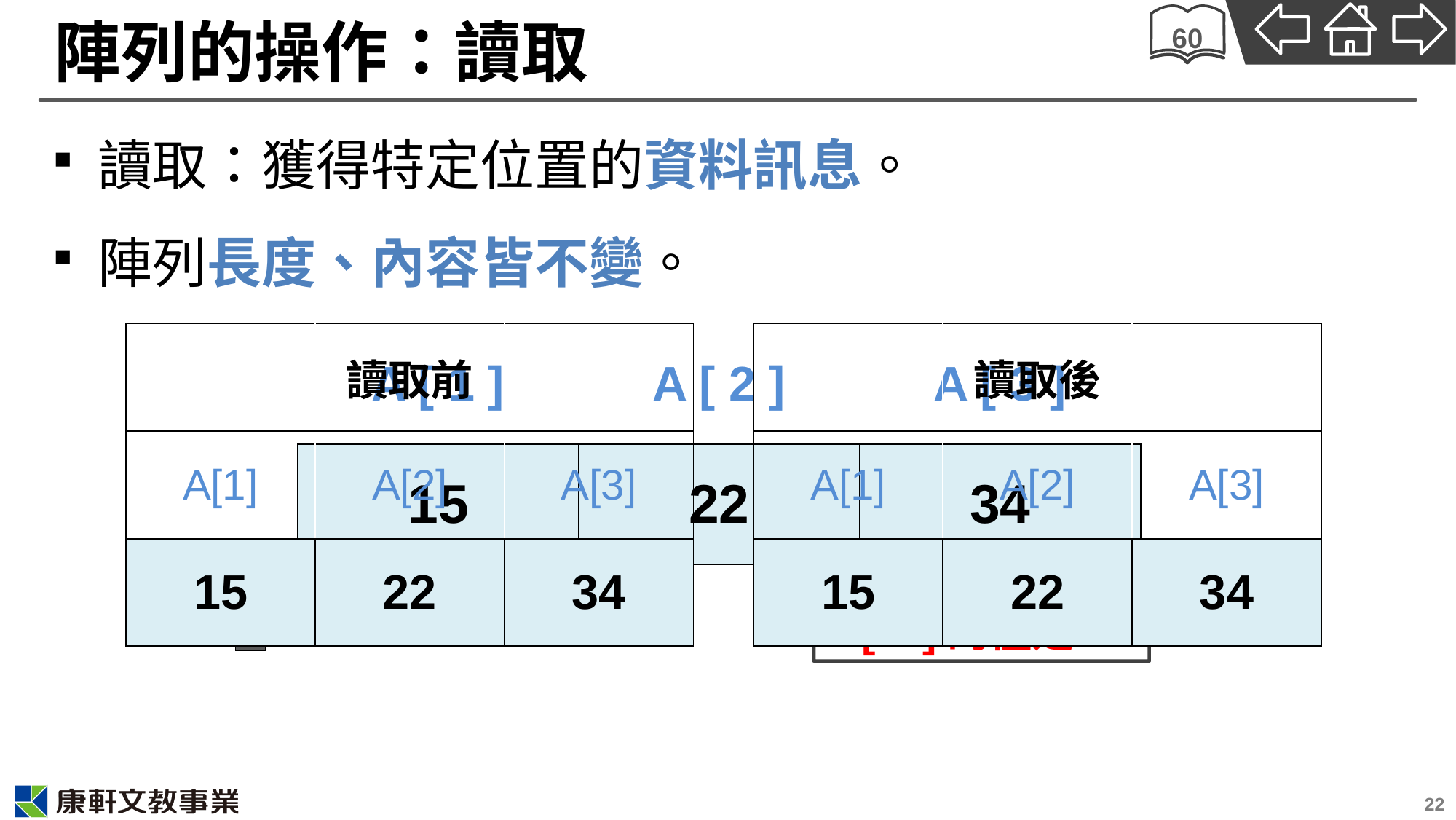

# 陣列的操作：讀取
60

讀取：獲得特定位置的資料訊息。
陣列長度、內容皆不變。

| A [ 1 ] | A [ 2 ] | A [ 3 ] |
| --- | --- | --- |
| 15 | 22 | 34 |
|  | 讀取前 |  |
| --- | --- | --- |
| A[1] | A[2] | A[3] |
| 15 | 22 | 34 |
|  | 讀取後 |  |
| --- | --- | --- |
| A[1] | A[2] | A[3] |
| 15 | 22 | 34 |

A[ 2 ]的值是22
22